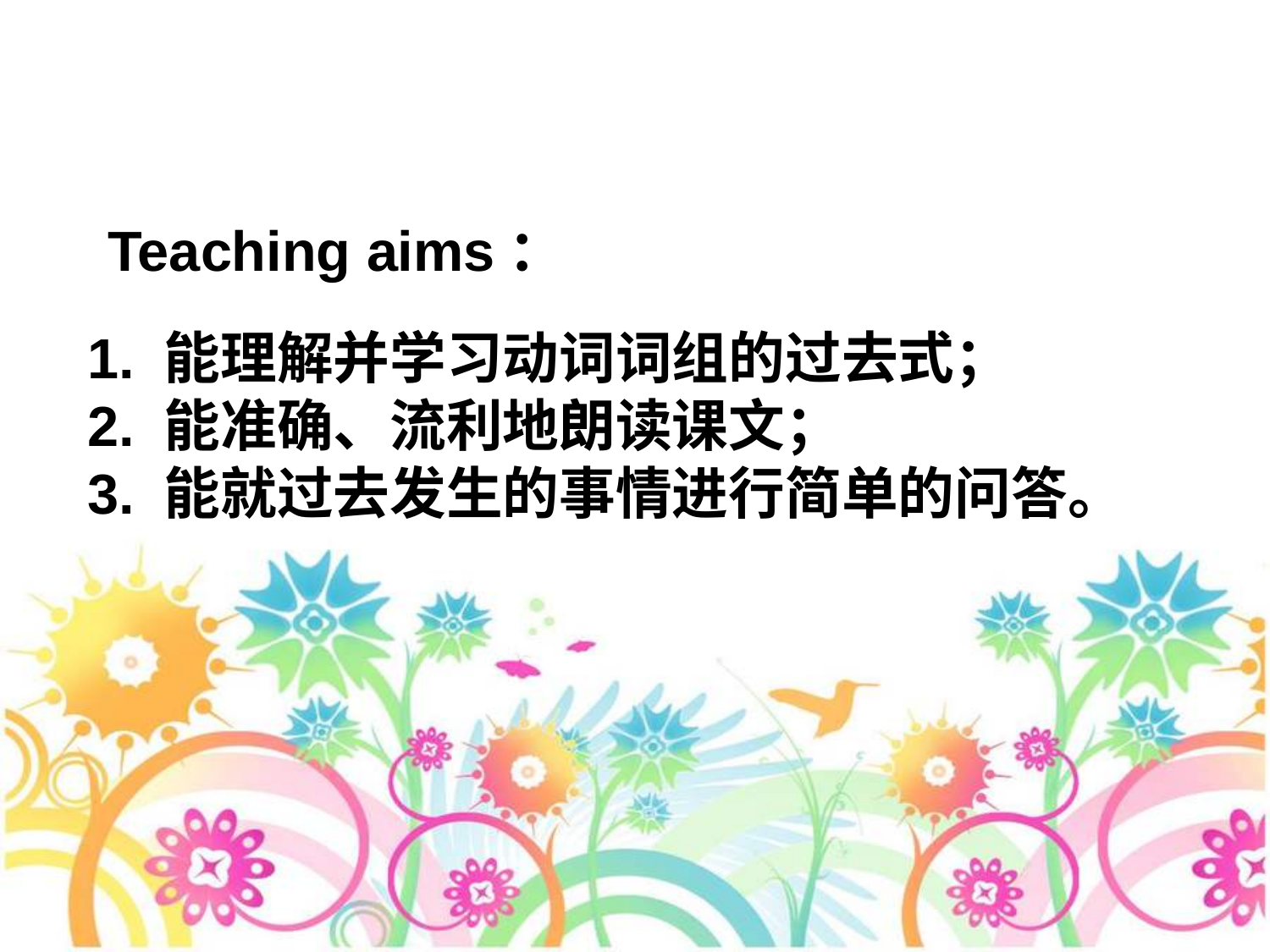

Teaching aims：

1. 能理解并学习动词词组的过去式；
2. 能准确、流利地朗读课文；
3. 能就过去发生的事情进行简单的问答。